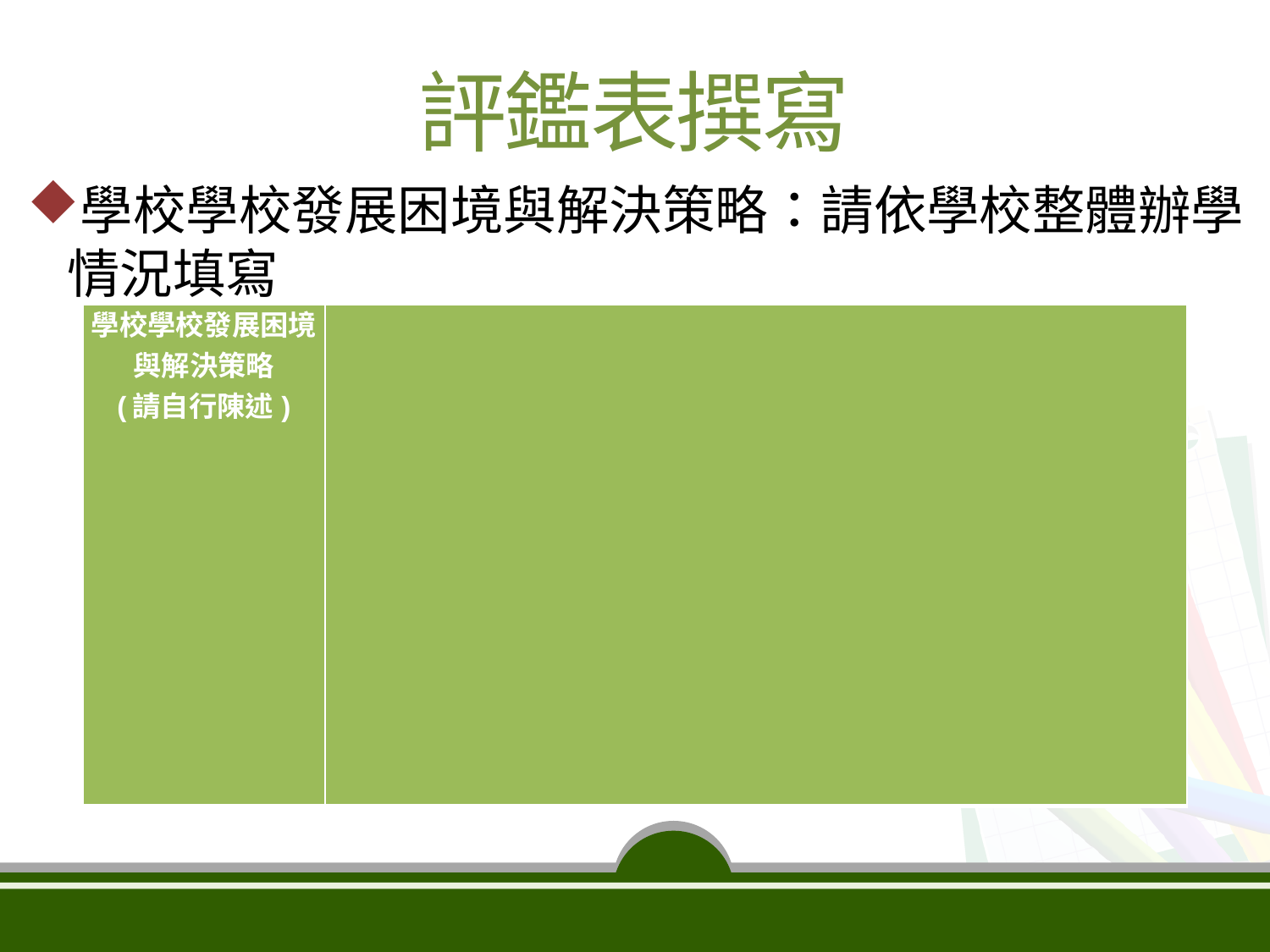

評鑑表撰寫
學校學校發展困境與解決策略：請依學校整體辦學情況填寫

| 學校學校發展困境與解決策略 (請自行陳述) |  |
| --- | --- |